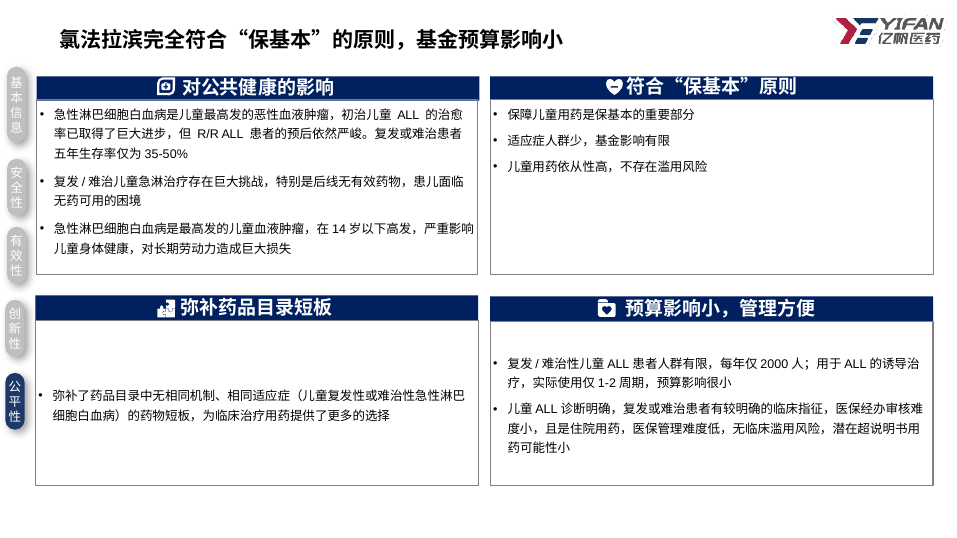

氯法拉滨完全符合“保基本”的原则，基金预算影响小
基本信息
对公共健康的影响
符合“保基本”原则

急性淋巴细胞白血病是儿童最高发的恶性血液肿瘤，初治儿童 ALL 的治愈率已取得了巨大进步，但 R/R ALL 患者的预后依然严峻。复发或难治患者五年生存率仅为35-50%
复发/难治儿童急淋治疗存在巨大挑战，特别是后线无有效药物，患儿面临无药可用的困境
急性淋巴细胞白血病是最高发的儿童血液肿瘤，在14岁以下高发，严重影响儿童身体健康，对长期劳动力造成巨大损失
保障儿童用药是保基本的重要部分
适应症人群少，基金影响有限
儿童用药依从性高，不存在滥用风险
安全性
有效性
弥补药品目录短板
   预算影响小，管理方便

创新性
弥补了药品目录中无相同机制、相同适应症（儿童复发性或难治性急性淋巴细胞白血病）的药物短板，为临床治疗用药提供了更多的选择
复发/难治性儿童ALL患者人群有限，每年仅2000人；用于ALL的诱导治疗，实际使用仅1-2周期，预算影响很小
儿童ALL诊断明确，复发或难治患者有较明确的临床指征，医保经办审核难度小，且是住院用药，医保管理难度低，无临床滥用风险，潜在超说明书用药可能性小
公平性